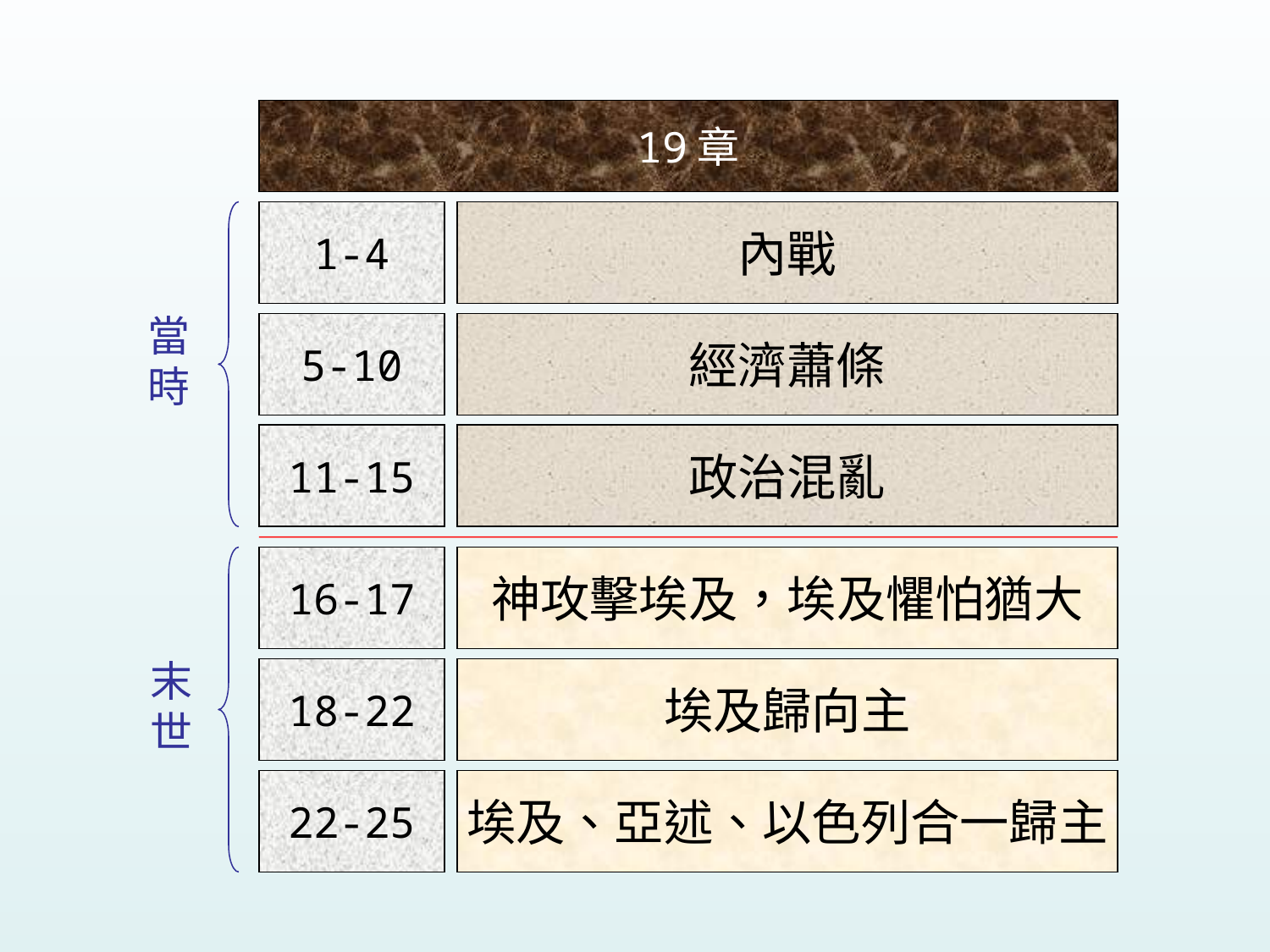

19章

1-4
內戰
當
時
5-10
經濟蕭條
11-15
政治混亂

16-17
神攻擊埃及，埃及懼怕猶大

末
世
18-22
埃及歸向主
22-25
埃及、亞述、以色列合一歸主